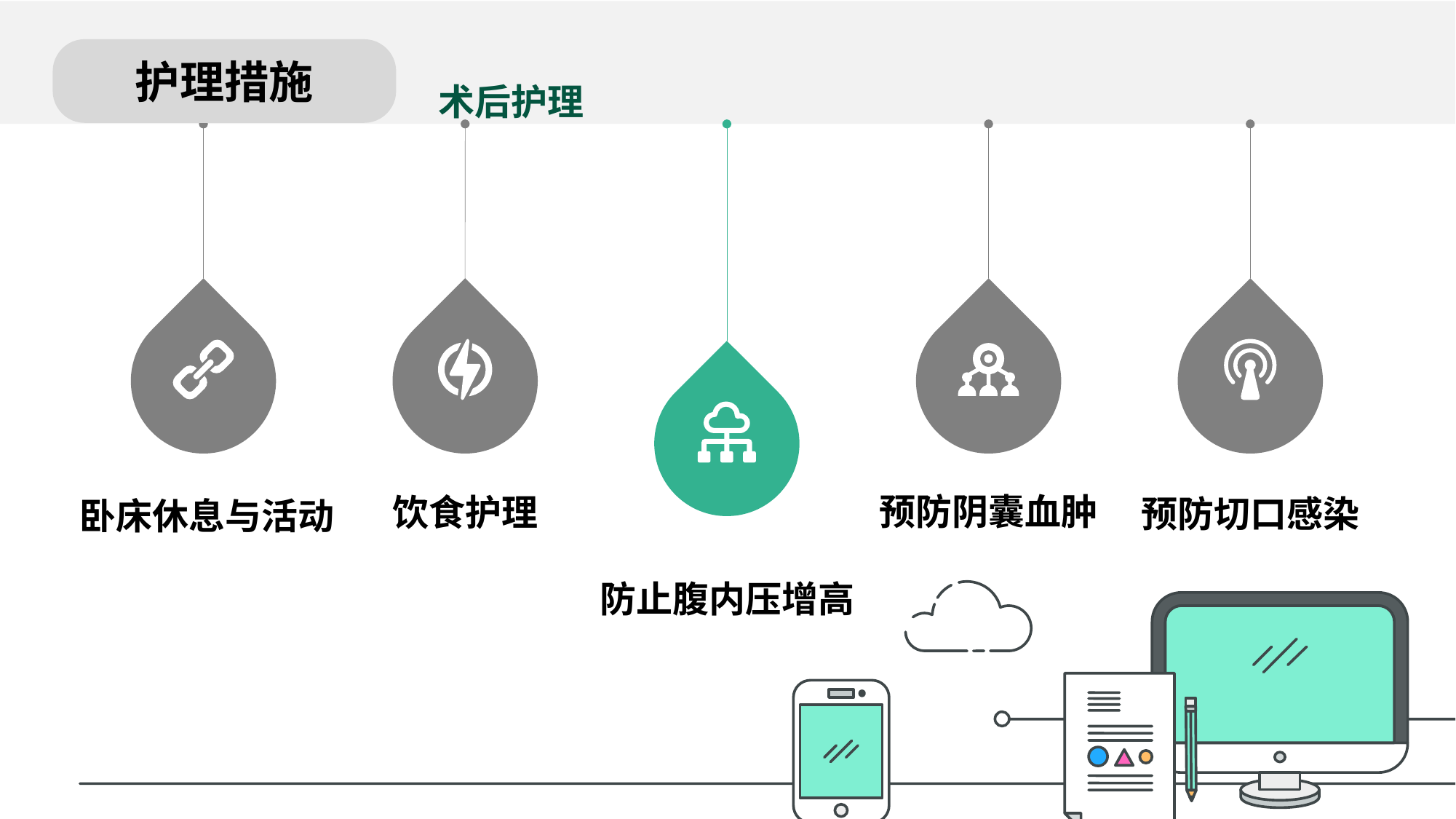

卧床休息与活动

饮食护理

防止腹内压增高

预防阴囊血肿

预防切口感染
护理措施
术后护理